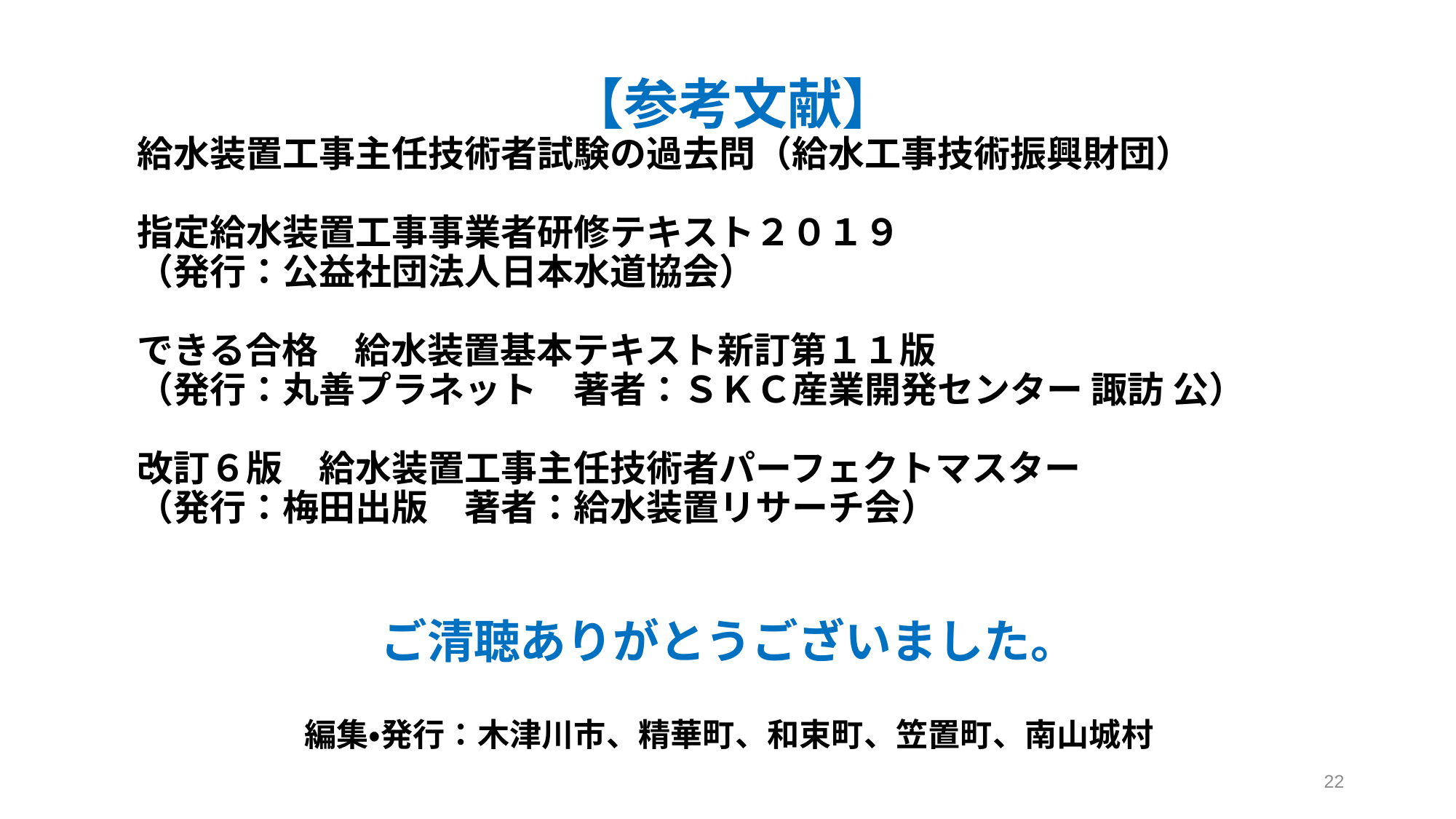

# 【参考文献】 給水装置工事主任技術者試験の過去問（給水工事技術振興財団） 指定給水装置工事事業者研修テキスト２０１９ （発行：公益社団法人日本水道協会） できる合格　給水装置基本テキスト新訂第１１版 （発行：丸善プラネット　著者：ＳＫＣ産業開発センター 諏訪 公） 改訂６版　給水装置工事主任技術者パーフェクトマスター （発行：梅田出版　著者：給水装置リサーチ会）
ご清聴ありがとうございました。
編集・発行：木津川市、精華町、和束町、笠置町、南山城村
22